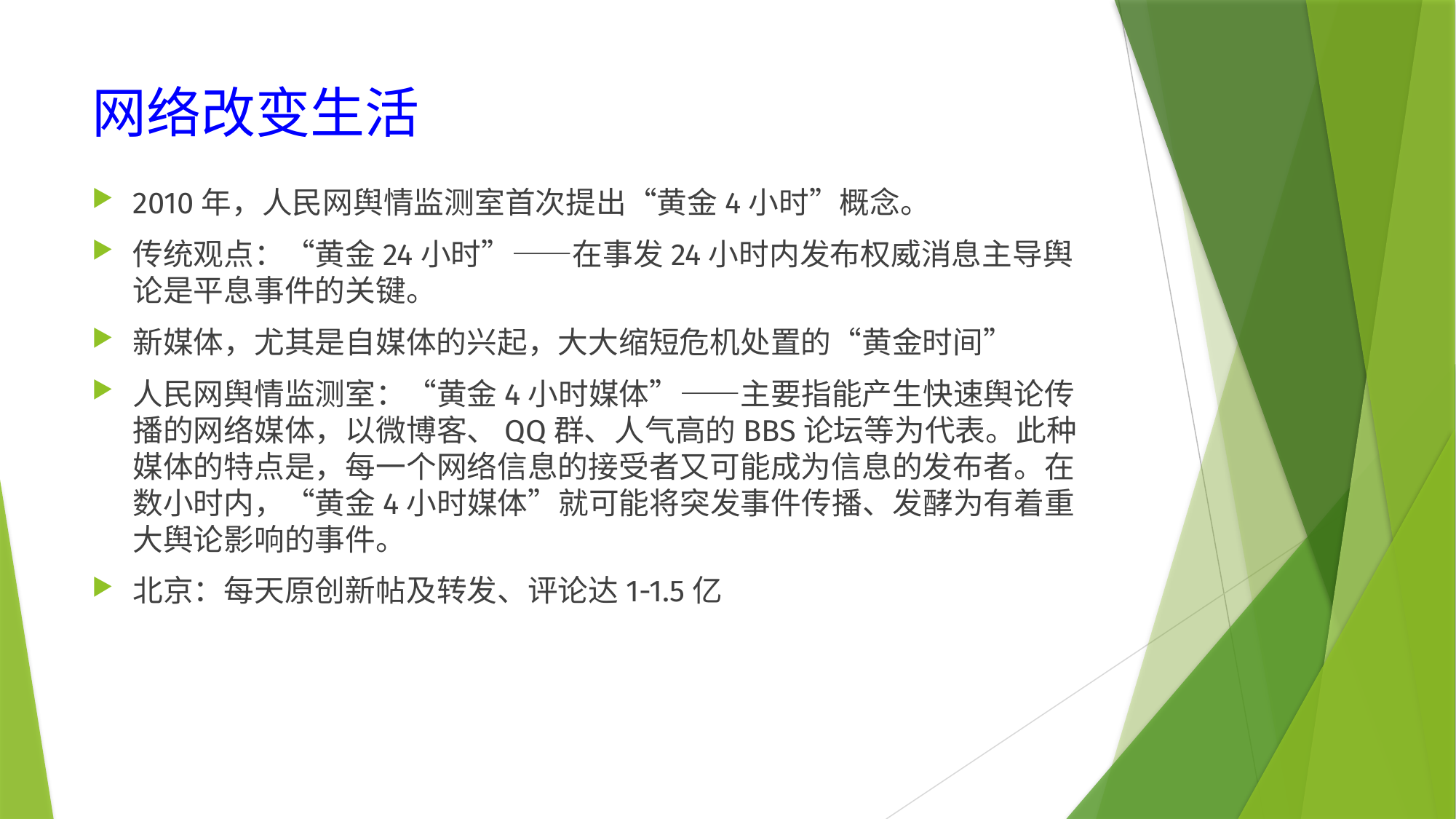

# 网络改变生活
2010年，人民网舆情监测室首次提出“黄金4小时”概念。
传统观点：“黄金24小时”——在事发24小时内发布权威消息主导舆论是平息事件的关键。
新媒体，尤其是自媒体的兴起，大大缩短危机处置的“黄金时间”
人民网舆情监测室：“黄金4小时媒体”——主要指能产生快速舆论传播的网络媒体，以微博客、QQ群、人气高的BBS论坛等为代表。此种媒体的特点是，每一个网络信息的接受者又可能成为信息的发布者。在数小时内，“黄金4小时媒体”就可能将突发事件传播、发酵为有着重大舆论影响的事件。
北京：每天原创新帖及转发、评论达1-1.5亿